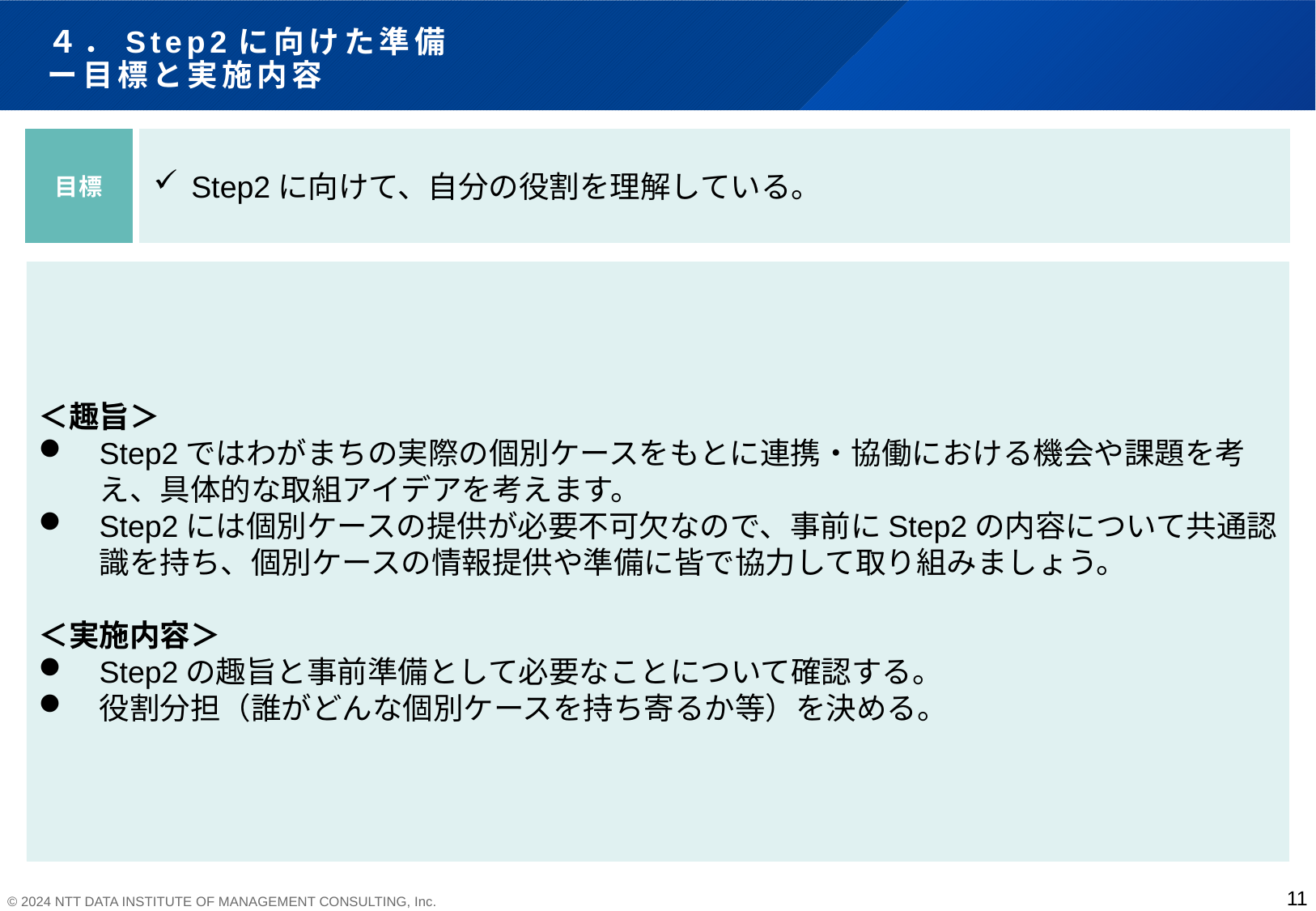

# ４．Step2に向けた準備 ー目標と実施内容
目標
Step2に向けて、自分の役割を理解している。
＜趣旨＞
Step2ではわがまちの実際の個別ケースをもとに連携・協働における機会や課題を考え、具体的な取組アイデアを考えます。
Step2には個別ケースの提供が必要不可欠なので、事前にStep2の内容について共通認識を持ち、個別ケースの情報提供や準備に皆で協力して取り組みましょう。

＜実施内容＞
Step2の趣旨と事前準備として必要なことについて確認する。
役割分担（誰がどんな個別ケースを持ち寄るか等）を決める。
11